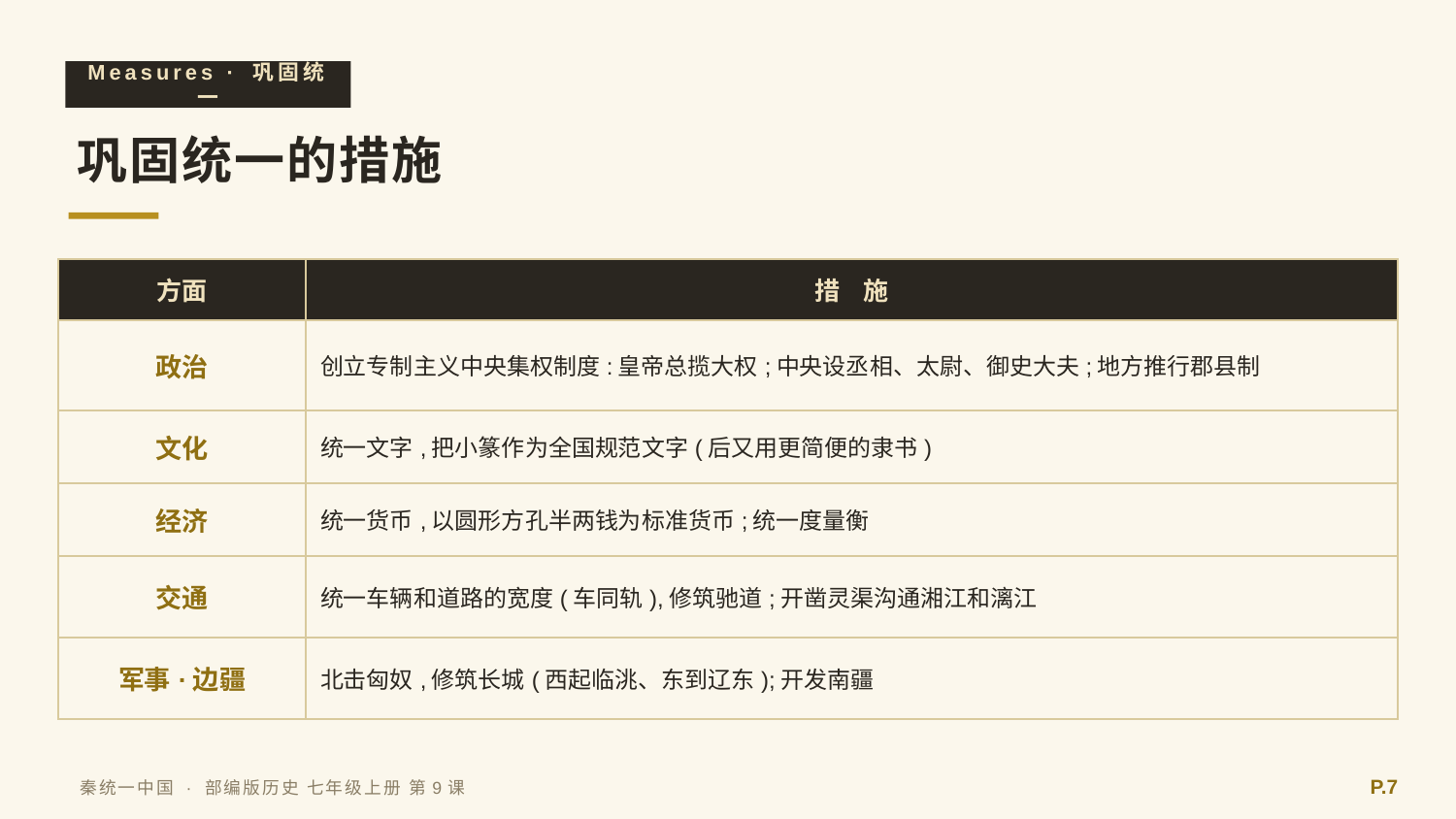

Measures · 巩固统一

巩固统一的措施

| 方面 | 措 施 |
| --- | --- |
| 政治 | 创立专制主义中央集权制度:皇帝总揽大权;中央设丞相、太尉、御史大夫;地方推行郡县制 |
| 文化 | 统一文字,把小篆作为全国规范文字(后又用更简便的隶书) |
| 经济 | 统一货币,以圆形方孔半两钱为标准货币;统一度量衡 |
| 交通 | 统一车辆和道路的宽度(车同轨),修筑驰道;开凿灵渠沟通湘江和漓江 |
| 军事·边疆 | 北击匈奴,修筑长城(西起临洮、东到辽东);开发南疆 |
P.7
秦统一中国 · 部编版历史 七年级上册 第9课